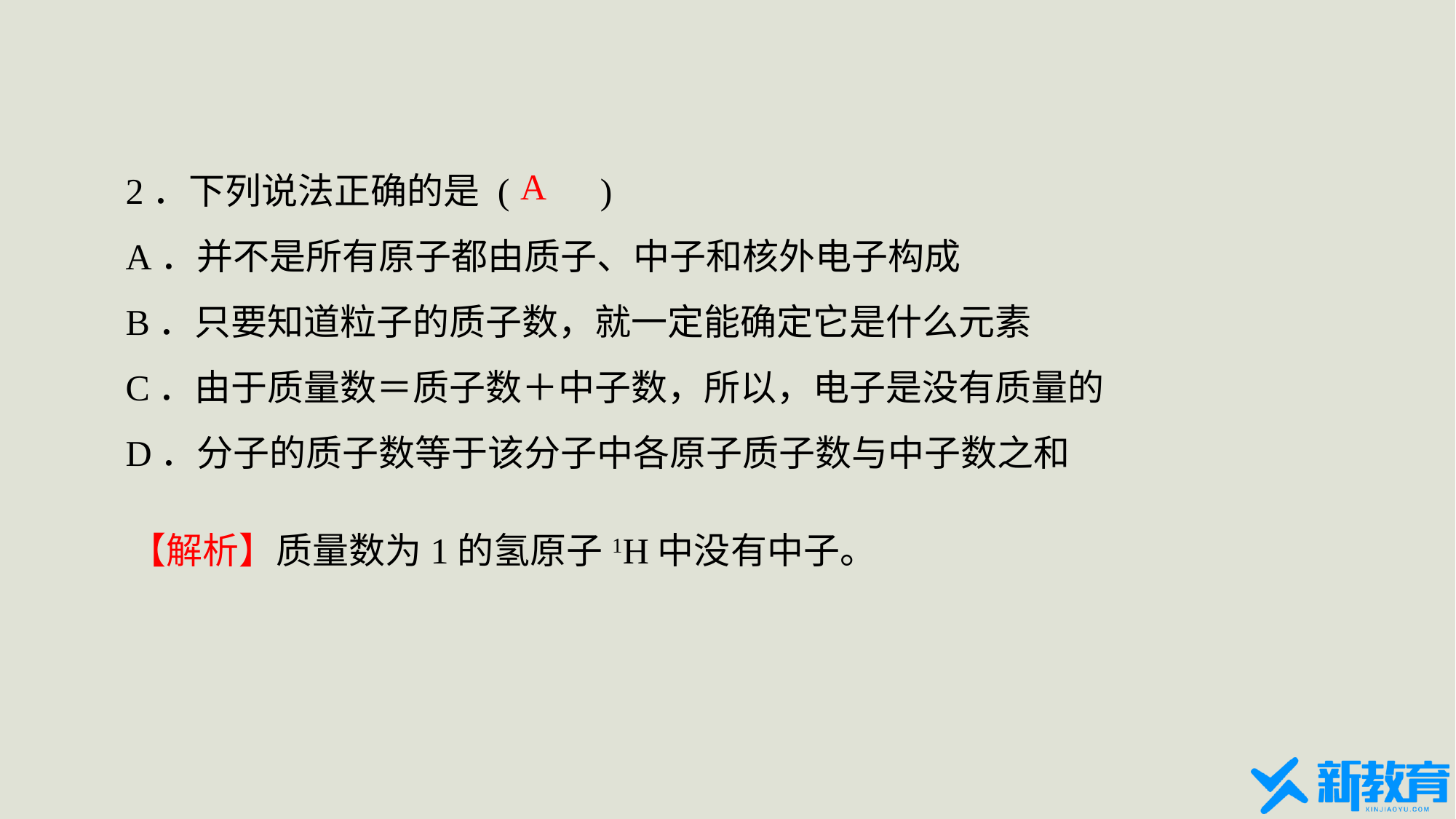

2．下列说法正确的是 (　　)
A．并不是所有原子都由质子、中子和核外电子构成
B．只要知道粒子的质子数，就一定能确定它是什么元素
C．由于质量数＝质子数＋中子数，所以，电子是没有质量的
D．分子的质子数等于该分子中各原子质子数与中子数之和
A
【解析】质量数为1的氢原子1H中没有中子。